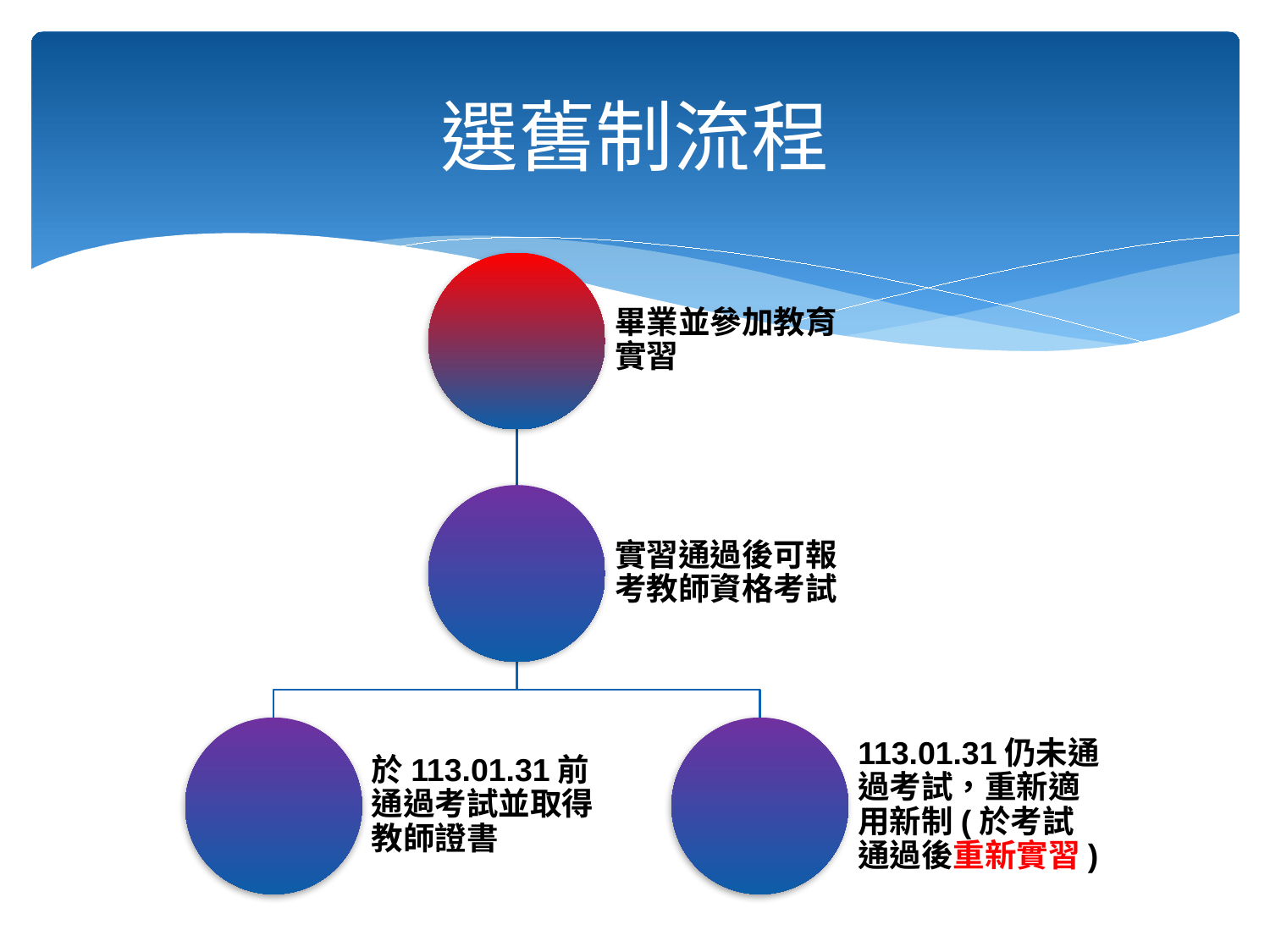

# 選舊制流程
畢業並參加教育實習
實習通過後可報考教師資格考試
於113.01.31前通過考試並取得教師證書
113.01.31仍未通過考試，重新適用新制(於考試通過後重新實習)